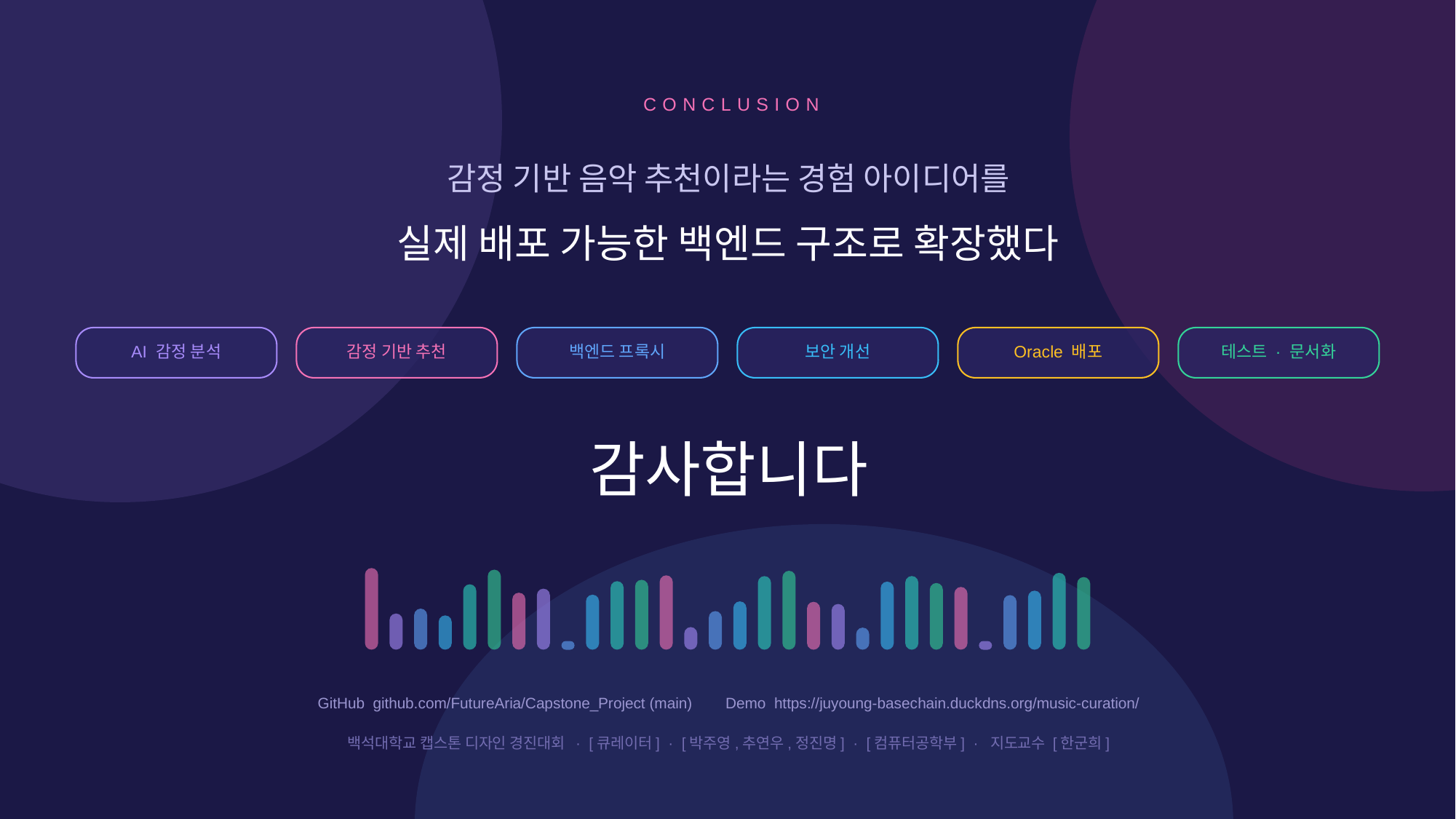

CONCLUSION
감정 기반 음악 추천이라는 경험 아이디어를
실제 배포 가능한 백엔드 구조로 확장했다

AI 감정 분석
감정 기반 추천
백엔드 프록시
보안 개선
Oracle 배포
테스트 · 문서화
감사합니다

GitHub  github.com/FutureAria/Capstone_Project (main)        Demo  https://juyoung-basechain.duckdns.org/music-curation/
백석대학교 캡스톤 디자인 경진대회  ·  [큐레이터]  ·  [박주영,추연우,정진명]  ·  [컴퓨터공학부]  ·  지도교수 [한군희]